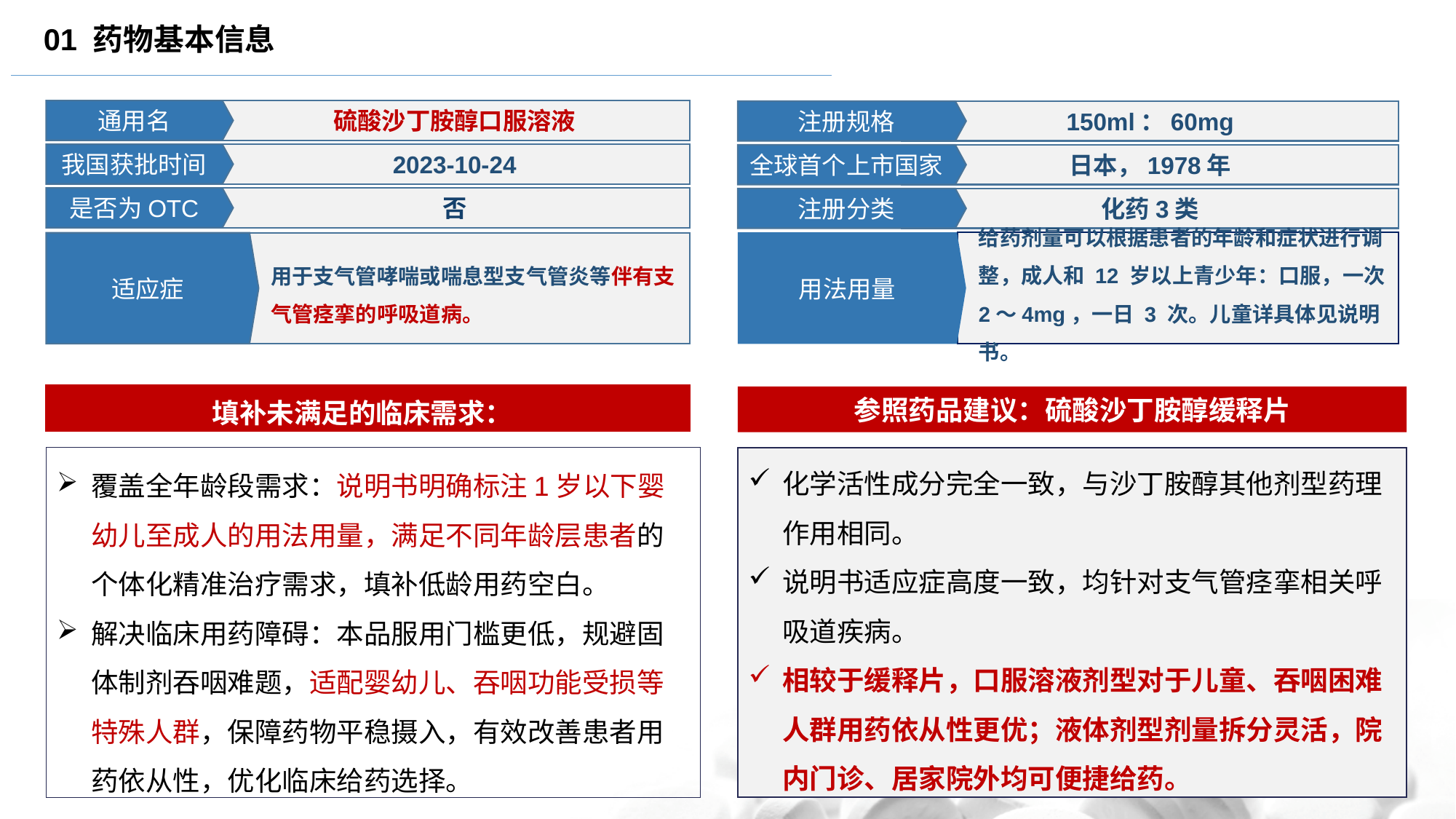

01 药物基本信息
硫酸沙丁胺醇口服溶液
通用名
注册规格
150ml：60mg
2023-10-24
我国获批时间
全球首个上市国家
日本，1978年
否
是否为OTC
注册分类
化药3类
用法用量
给药剂量可以根据患者的年龄和症状进行调整，成人和 12 岁以上青少年：口服，一次 2～4mg，一日 3 次。儿童详具体见说明书。
适应症
用于支气管哮喘或喘息型支气管炎等伴有支气管痉挛的呼吸道病。
填补未满足的临床需求：

参照药品建议：硫酸沙丁胺醇缓释片
覆盖全年龄段需求：说明书明确标注1岁以下婴幼儿至成人的用法用量，满足不同年龄层患者的个体化精准治疗需求，填补低龄用药空白。
解决临床用药障碍：本品服用门槛更低，规避固体制剂吞咽难题，适配婴幼儿、吞咽功能受损等特殊人群，保障药物平稳摄入，有效改善患者用药依从性，优化临床给药选择。
化学活性成分完全一致，与沙丁胺醇其他剂型药理作用相同。
说明书适应症高度一致，均针对支气管痉挛相关呼吸道疾病。
相较于缓释片，口服溶液剂型对于儿童、吞咽困难人群用药依从性更优；液体剂型剂量拆分灵活，院内门诊、居家院外均可便捷给药。